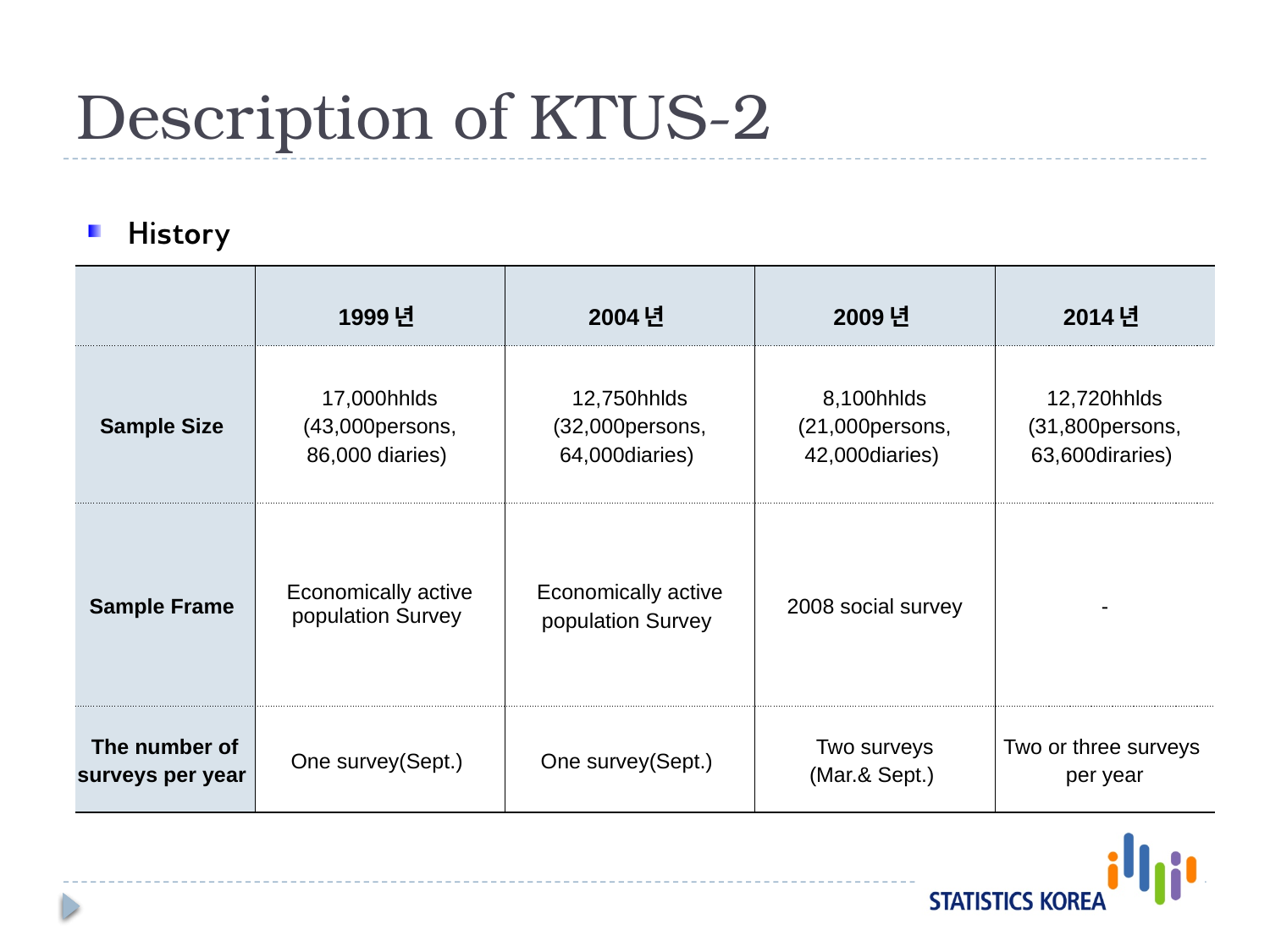

# Description of KTUS-2
 History
|  | 1999년 | 2004년 | 2009년 | 2014년 |
| --- | --- | --- | --- | --- |
| Sample Size | 17,000hhlds (43,000persons, 86,000 diaries) | 12,750hhlds (32,000persons, 64,000diaries) | 8,100hhlds (21,000persons, 42,000diaries) | 12,720hhlds (31,800persons, 63,600diraries) |
| Sample Frame | Economically active population Survey | Economically active population Survey | 2008 social survey | - |
| The number of surveys per year | One survey(Sept.) | One survey(Sept.) | Two surveys (Mar.& Sept.) | Two or three surveys per year |